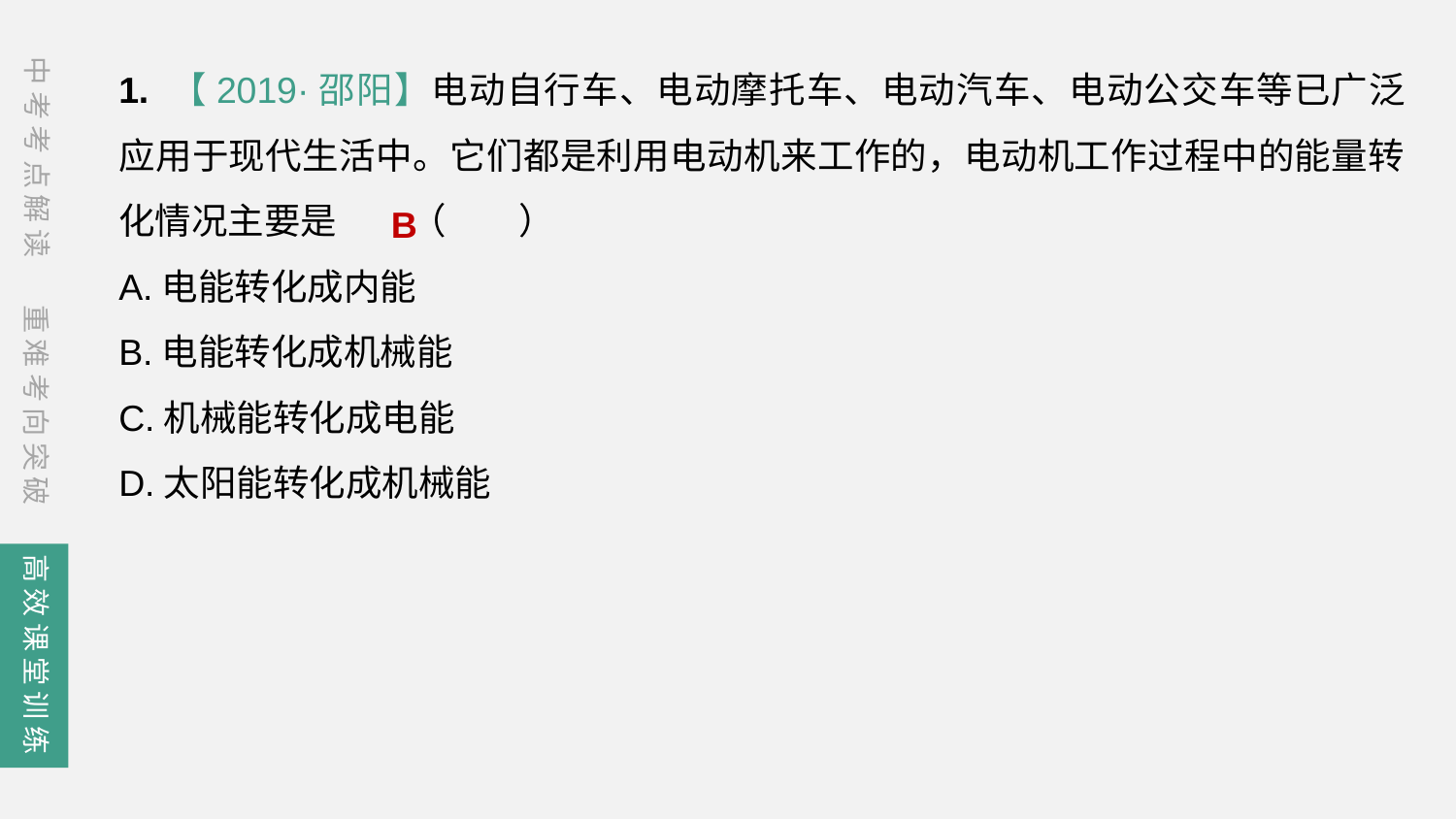

1. 【2019·邵阳】电动自行车、电动摩托车、电动汽车、电动公交车等已广泛应用于现代生活中。它们都是利用电动机来工作的，电动机工作过程中的能量转化情况主要是	（　　）
A.电能转化成内能
B.电能转化成机械能
C.机械能转化成电能
D.太阳能转化成机械能
中考考点解读
B
重难考向突破
高效课堂训练